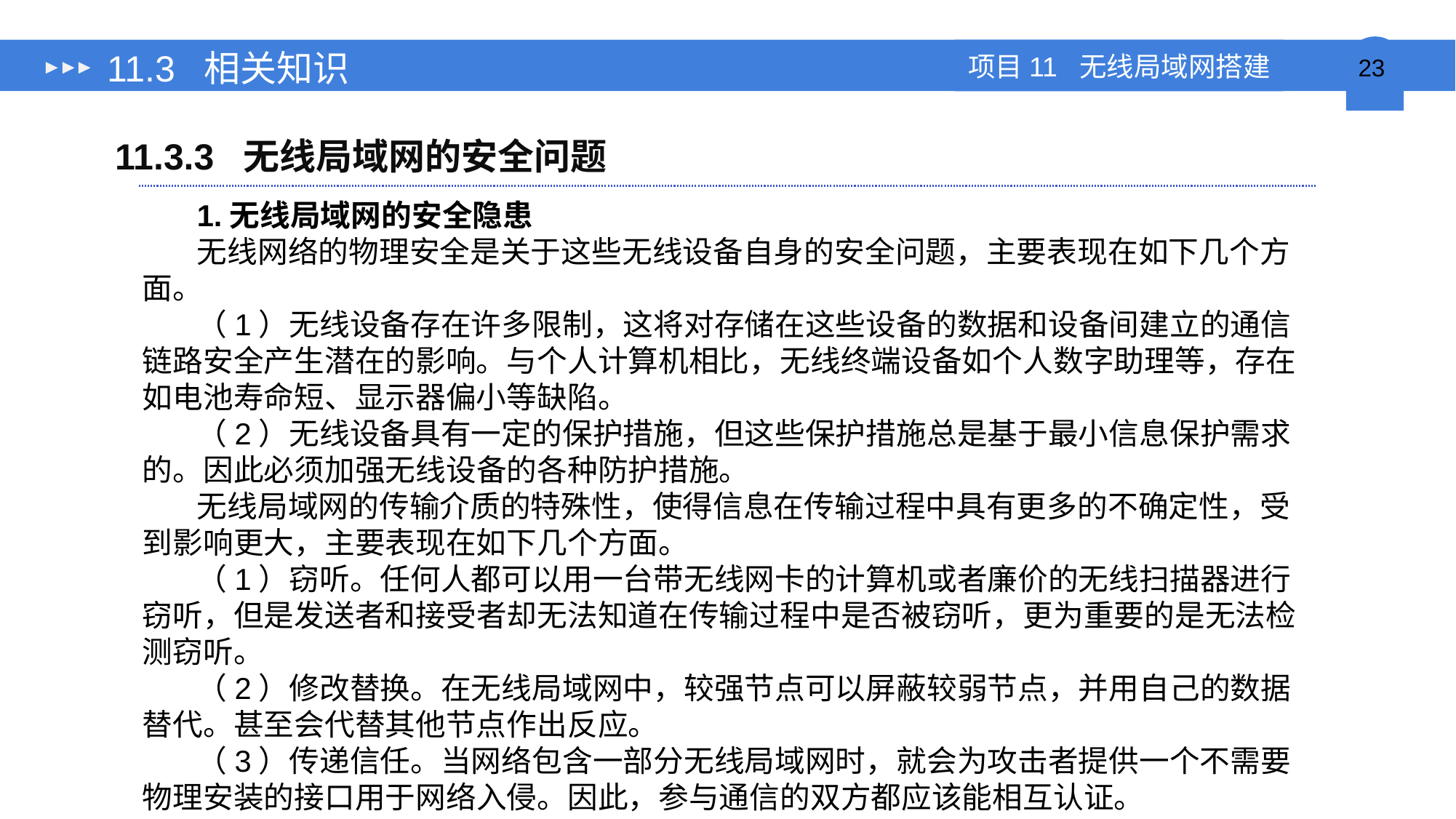

# 11.3  相关知识
11.3.3  无线局域网的安全问题

1.无线局域网的安全隐患
无线网络的物理安全是关于这些无线设备自身的安全问题，主要表现在如下几个方面。
（1）无线设备存在许多限制，这将对存储在这些设备的数据和设备间建立的通信链路安全产生潜在的影响。与个人计算机相比，无线终端设备如个人数字助理等，存在如电池寿命短、显示器偏小等缺陷。
（2）无线设备具有一定的保护措施，但这些保护措施总是基于最小信息保护需求的。因此必须加强无线设备的各种防护措施。
无线局域网的传输介质的特殊性，使得信息在传输过程中具有更多的不确定性，受到影响更大，主要表现在如下几个方面。
（1）窃听。任何人都可以用一台带无线网卡的计算机或者廉价的无线扫描器进行窃听，但是发送者和接受者却无法知道在传输过程中是否被窃听，更为重要的是无法检测窃听。
（2）修改替换。在无线局域网中，较强节点可以屏蔽较弱节点，并用自己的数据替代。甚至会代替其他节点作出反应。
（3）传递信任。当网络包含一部分无线局域网时，就会为攻击者提供一个不需要物理安装的接口用于网络入侵。因此，参与通信的双方都应该能相互认证。